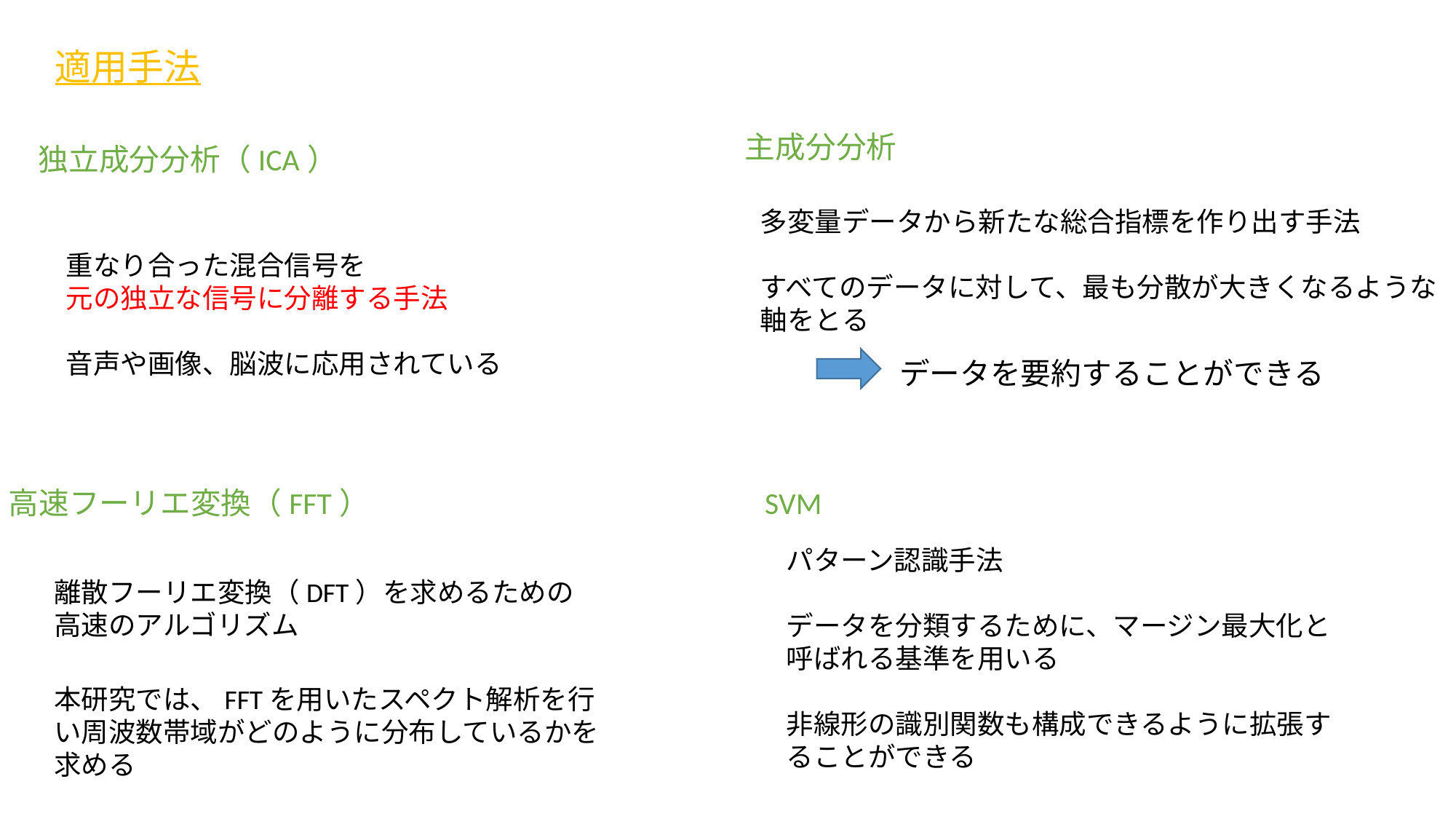

適用手法
主成分分析
独立成分分析（ICA）
多変量データから新たな総合指標を作り出す手法

すべてのデータに対して、最も分散が大きくなるような軸をとる
重なり合った混合信号を
元の独立な信号に分離する手法

音声や画像、脳波に応用されている

データを要約することができる
高速フーリエ変換（FFT）
SVM
パターン認識手法

データを分類するために、マージン最大化と呼ばれる基準を用いる

非線形の識別関数も構成できるように拡張することができる
離散フーリエ変換（DFT）を求めるための高速のアルゴリズム
本研究では、FFTを用いたスペクト解析を行い周波数帯域がどのように分布しているかを求める